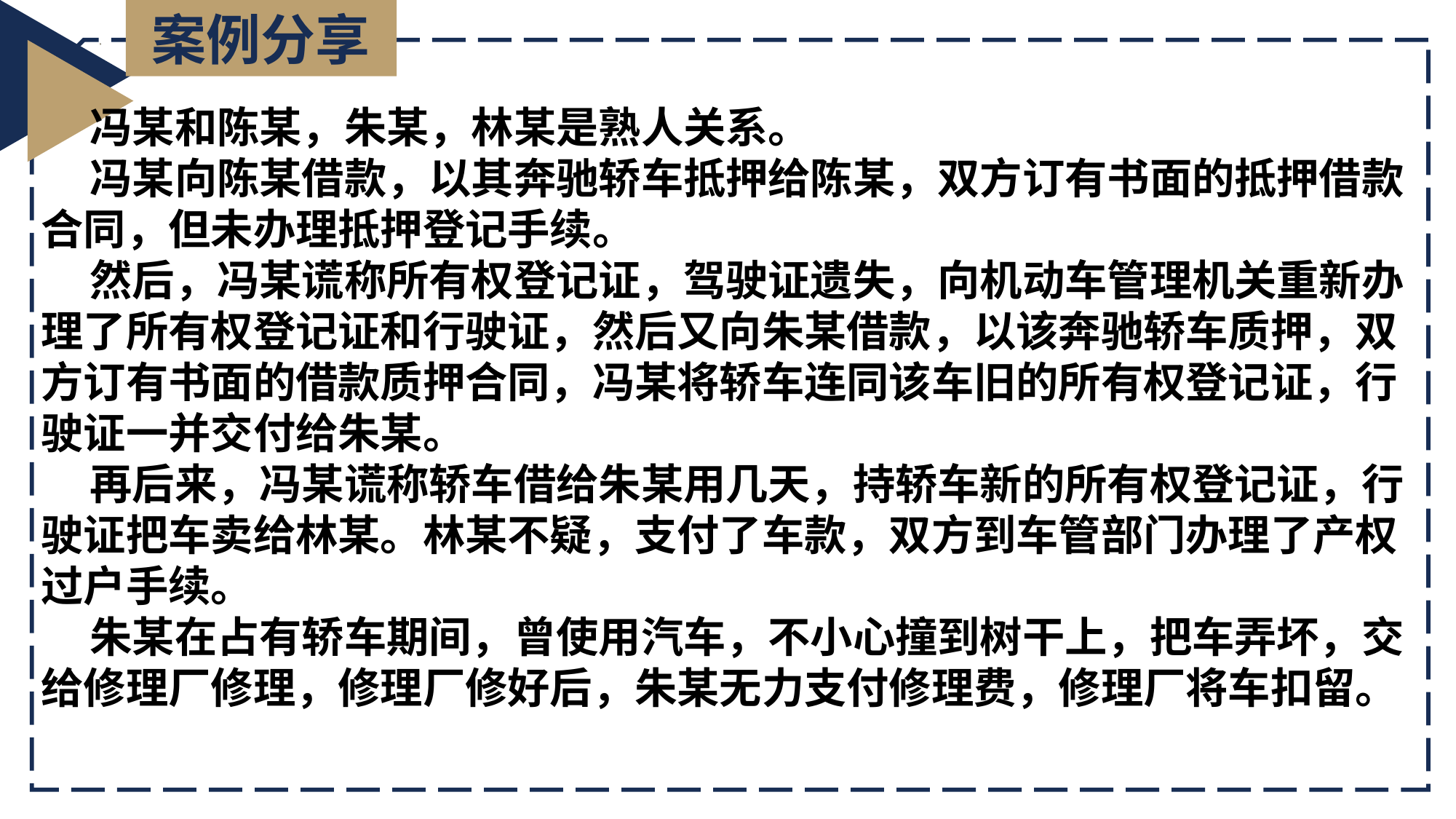

案例分享
    冯某和陈某，朱某，林某是熟人关系。
    冯某向陈某借款，以其奔驰轿车抵押给陈某，双方订有书面的抵押借款合同，但未办理抵押登记手续。
    然后，冯某谎称所有权登记证，驾驶证遗失，向机动车管理机关重新办理了所有权登记证和行驶证，然后又向朱某借款，以该奔驰轿车质押，双方订有书面的借款质押合同，冯某将轿车连同该车旧的所有权登记证，行驶证一并交付给朱某。
    再后来，冯某谎称轿车借给朱某用几天，持轿车新的所有权登记证，行驶证把车卖给林某。林某不疑，支付了车款，双方到车管部门办理了产权过户手续。
    朱某在占有轿车期间，曾使用汽车，不小心撞到树干上，把车弄坏，交给修理厂修理，修理厂修好后，朱某无力支付修理费，修理厂将车扣留。